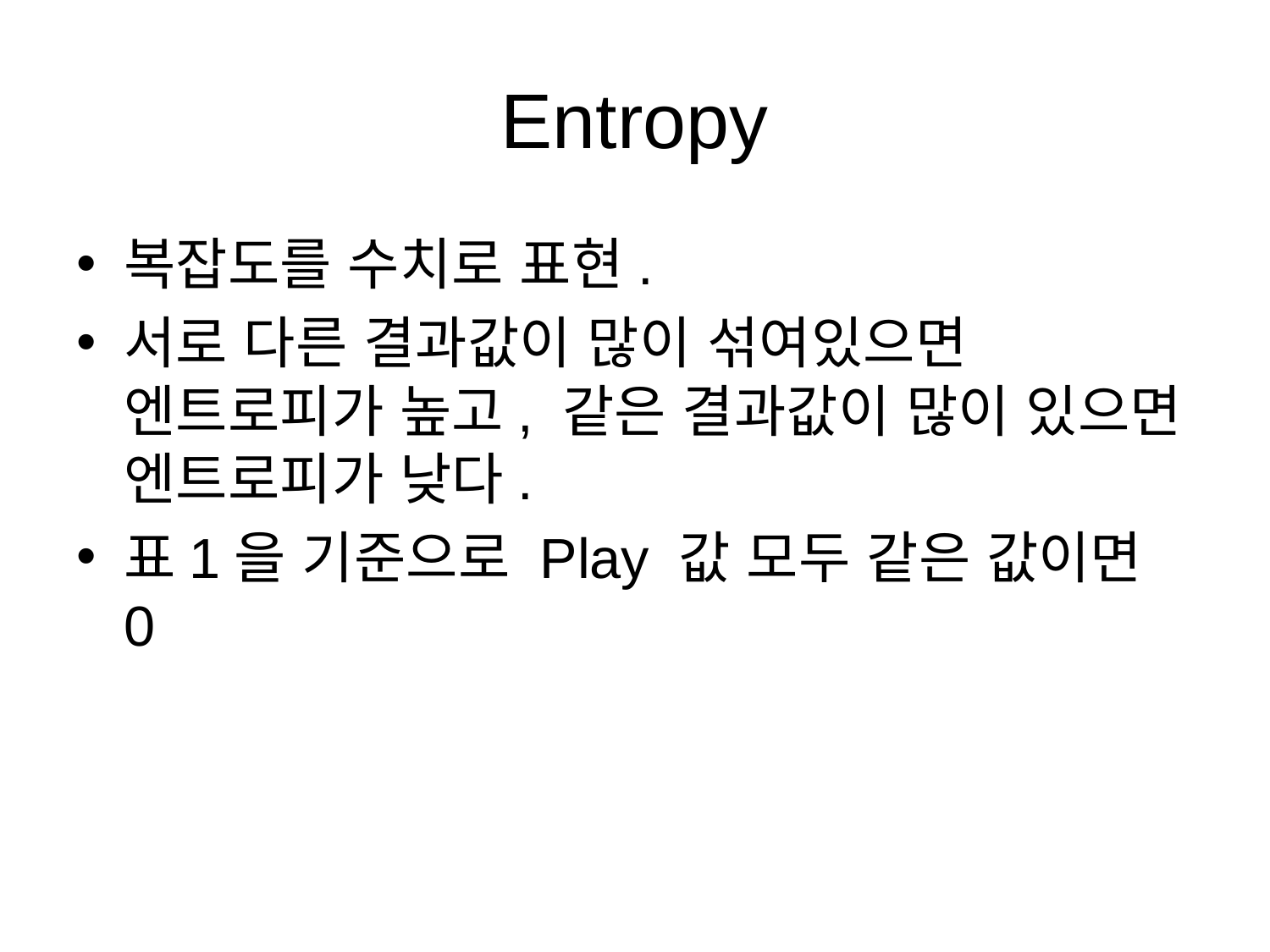

# Entropy
복잡도를 수치로 표현.
서로 다른 결과값이 많이 섞여있으면 엔트로피가 높고, 같은 결과값이 많이 있으면 엔트로피가 낮다.
표1을 기준으로 Play 값 모두 같은 값이면 0